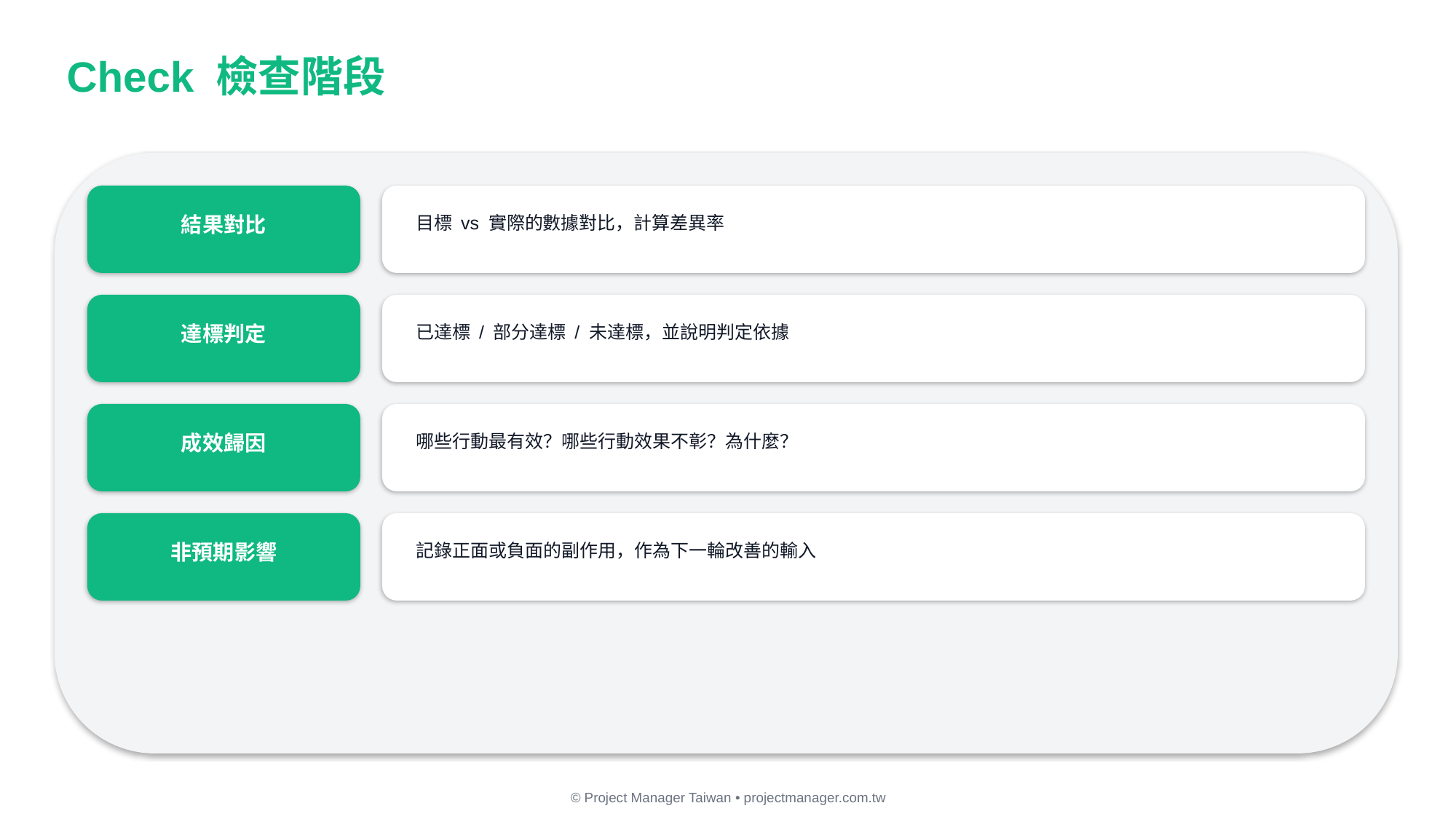

Check 檢查階段

結果對比
目標 vs 實際的數據對比，計算差異率

達標判定
已達標 / 部分達標 / 未達標，並說明判定依據

成效歸因
哪些行動最有效？哪些行動效果不彰？為什麼？

非預期影響
記錄正面或負面的副作用，作為下一輪改善的輸入
© Project Manager Taiwan • projectmanager.com.tw